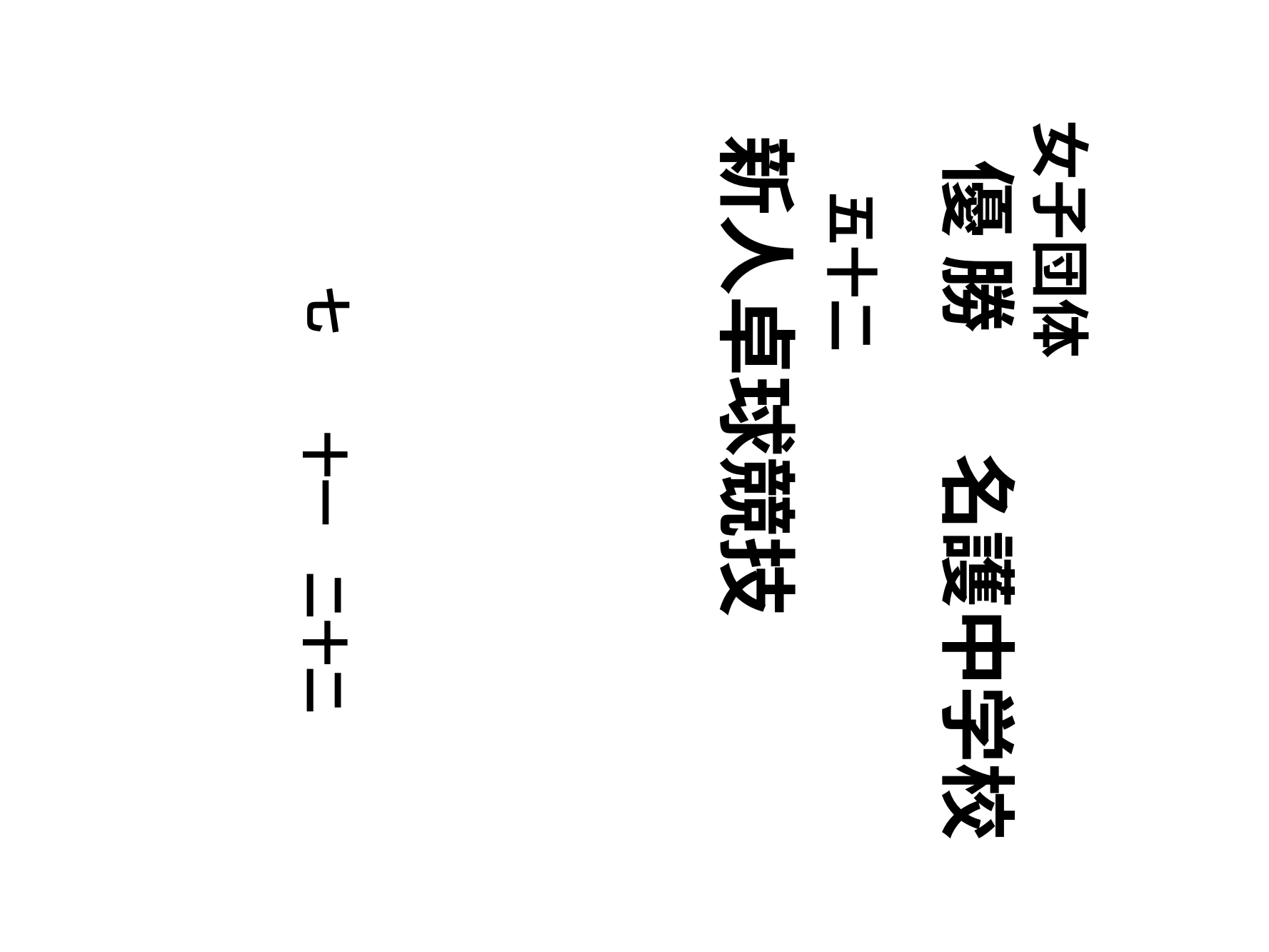

新人卓球競技
女子団体
優 勝
五十二
七
 名護中学校
十一
二十二